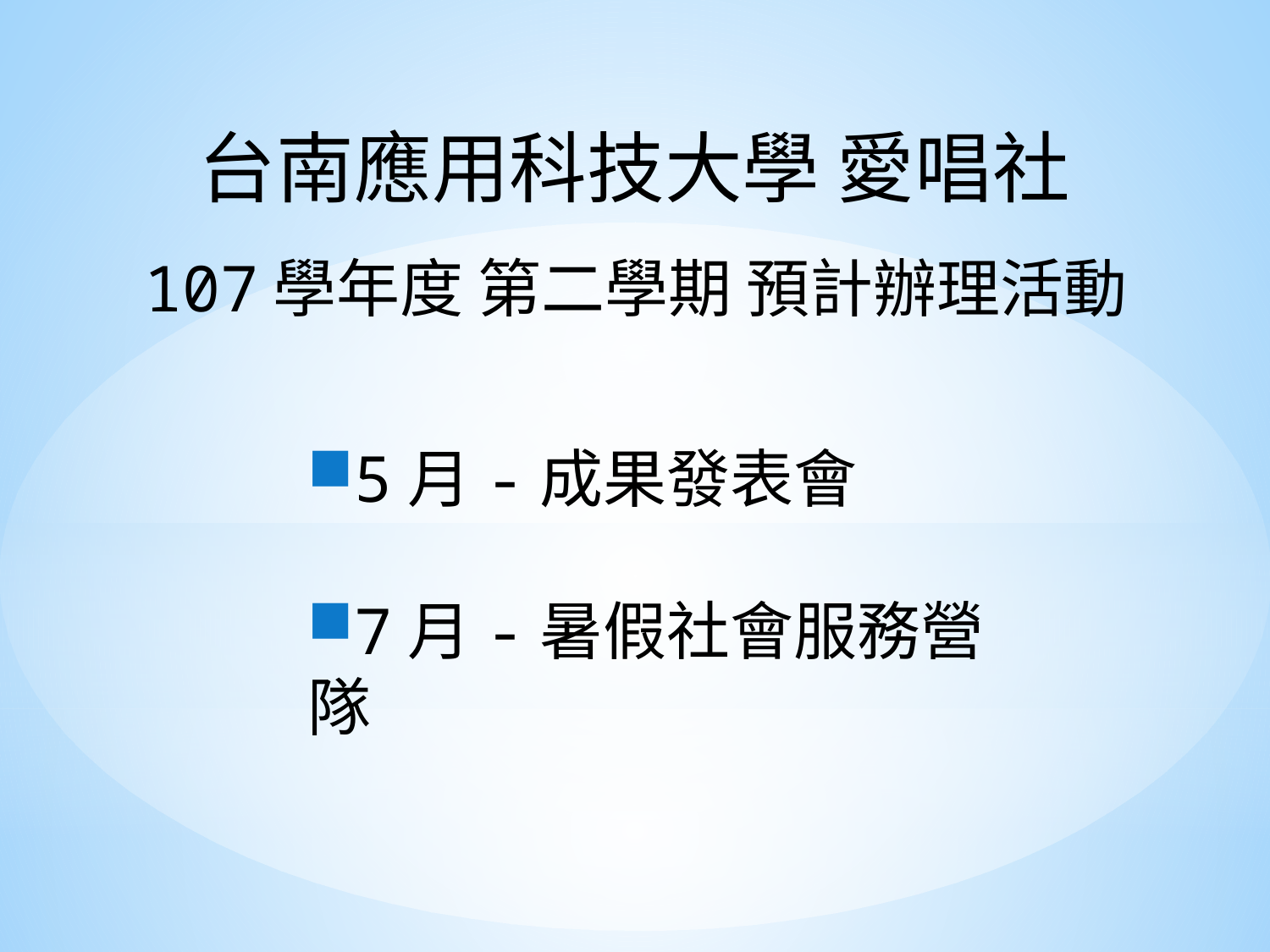

台南應用科技大學 愛唱社
107學年度 第二學期 預計辦理活動

5月-成果發表會

7月-暑假社會服務營隊